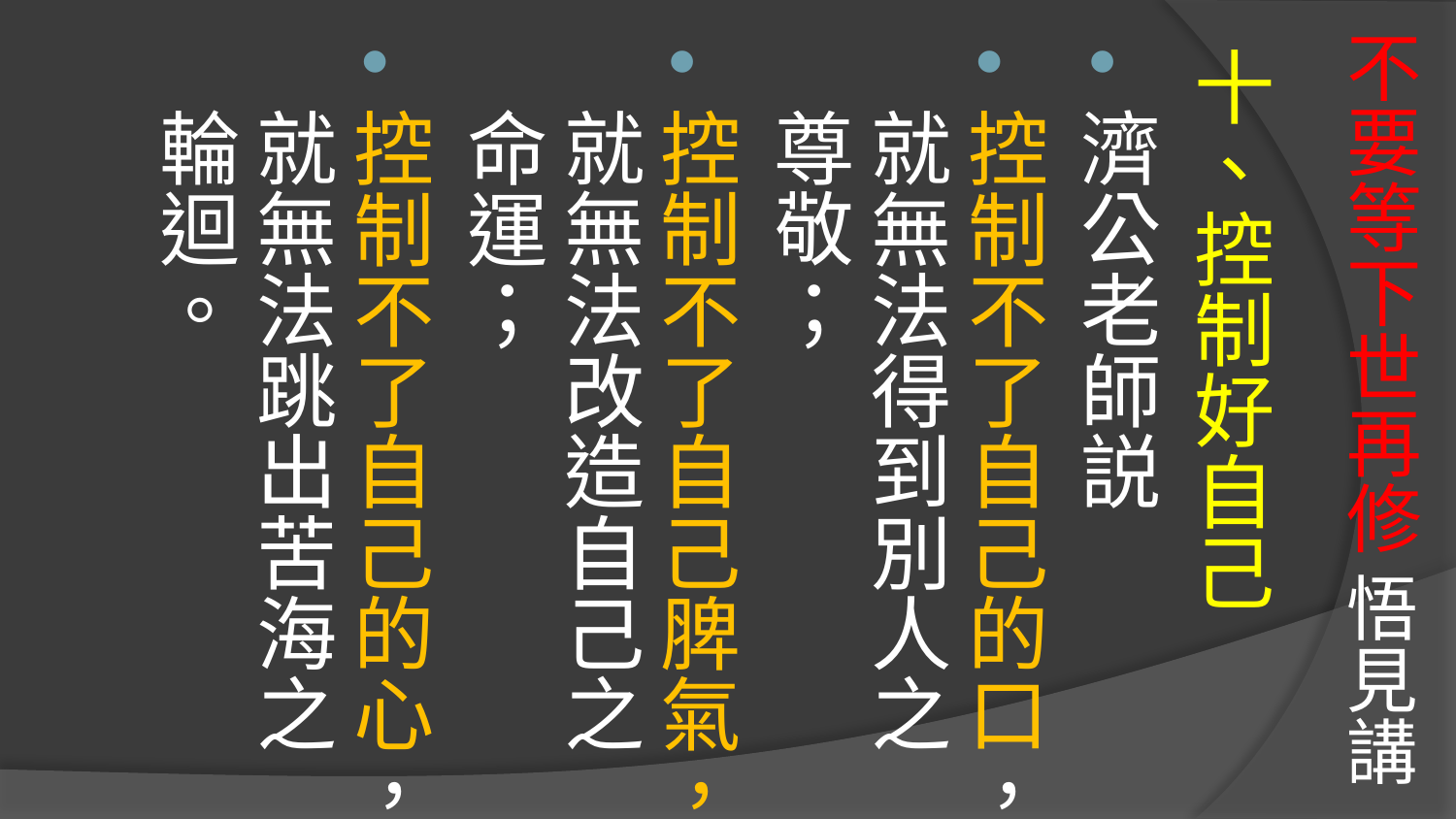

# 不要等下世再修 悟見講
十、控制好自己
濟公老師説
控制不了自己的口，就無法得到別人之尊敬；
控制不了自己脾氣，就無法改造自己之命運；
控制不了自己的心，就無法跳出苦海之輪迴。